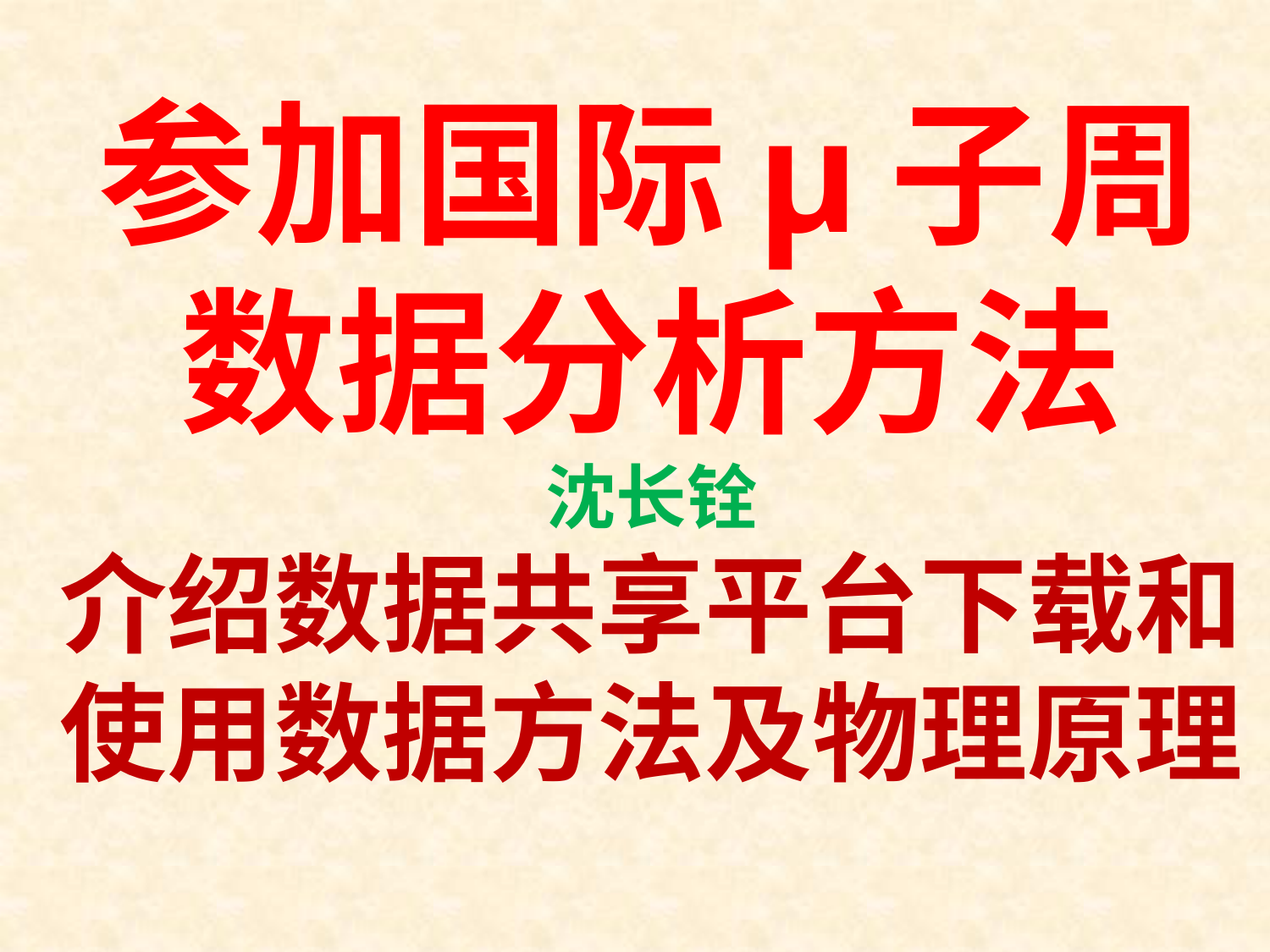

# 参加国际μ子周数据分析方法 沈长铨 介绍数据共享平台下载和使用数据方法及物理原理